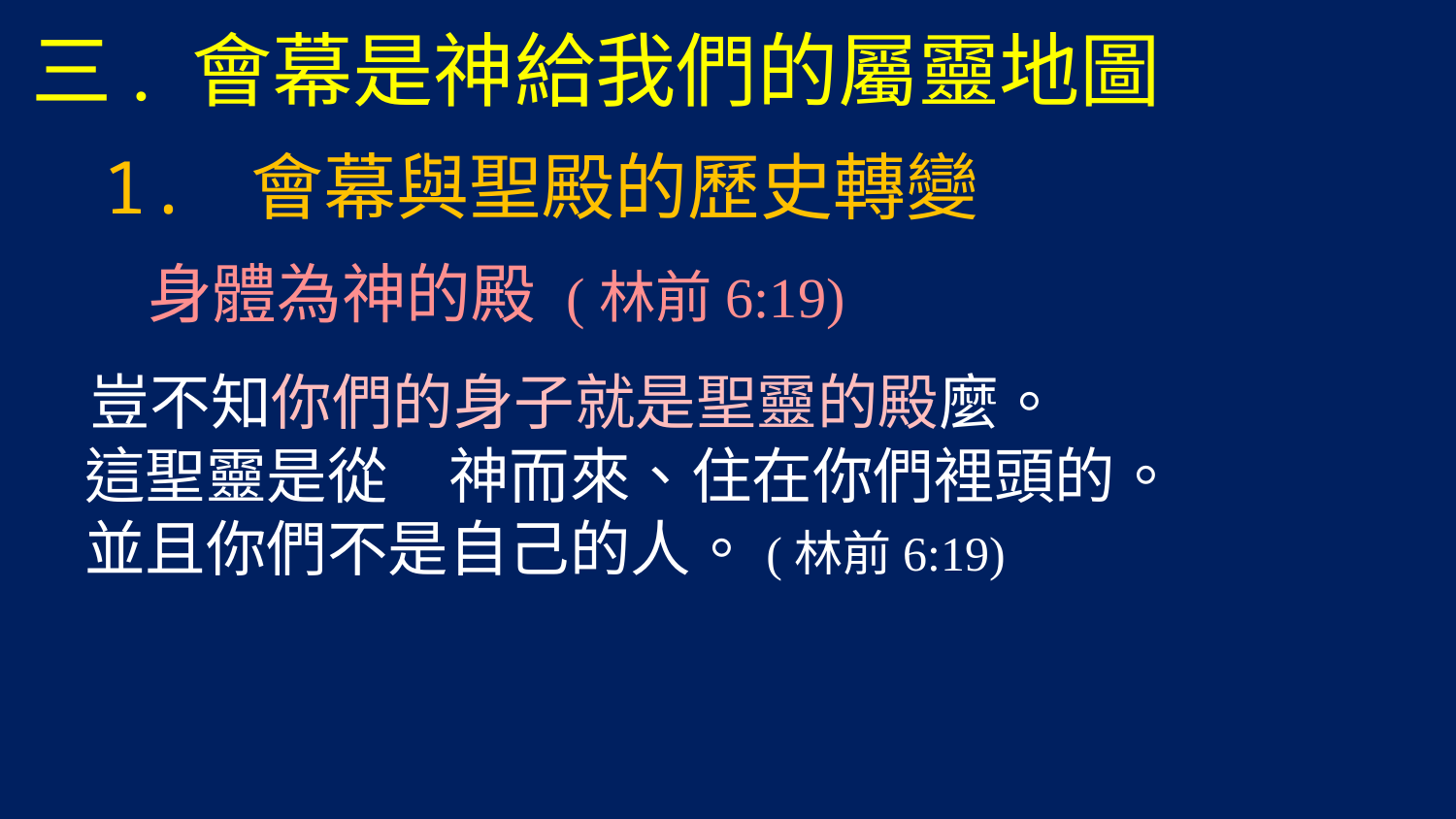

# 三. 會幕是神給我們的屬靈地圖
  1. 會幕與聖殿的歷史轉變
        身體為神的殿 (林前6:19)

    豈不知你們的身子就是聖靈的殿麼。
    這聖靈是從　神而來、住在你們裡頭的。
    並且你們不是自己的人。(林前6:19)